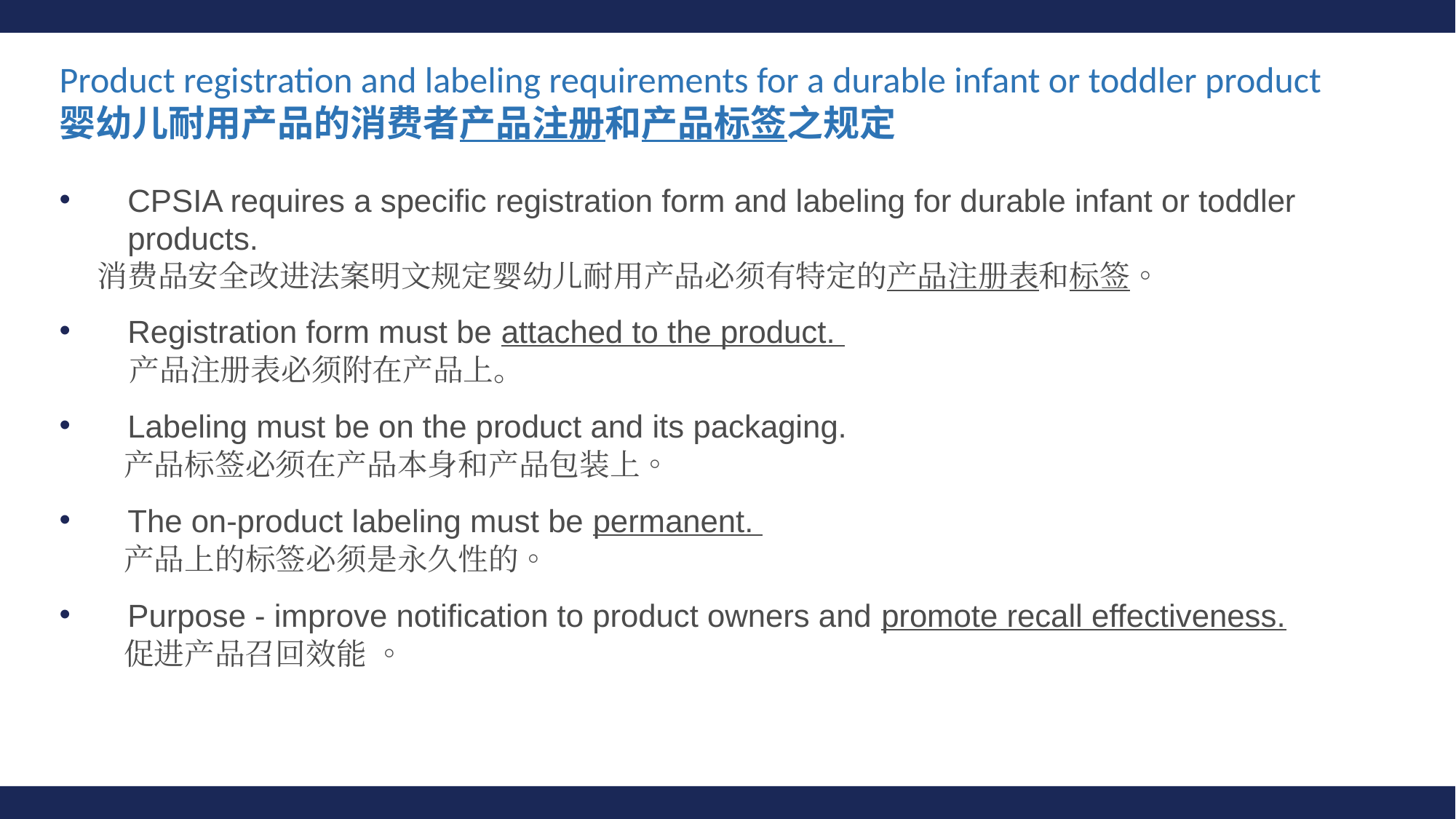

# Product registration and labeling requirements for a durable infant or toddler product 婴幼儿耐用产品的消费者产品注册和产品标签之规定
CPSIA requires a specific registration form and labeling for durable infant or toddler products.
    消费品安全改进法案明文规定婴幼儿耐用产品必须有特定的产品注册表和标签。

Registration form must be attached to the product.
        产品注册表必须附在产品上。

Labeling must be on the product and its packaging.
        产品标签必须在产品本身和产品包装上。

The on-product labeling must be permanent.
        产品上的标签必须是永久性的。

Purpose - improve notification to product owners and promote recall effectiveness.
        促进产品召回效能 。